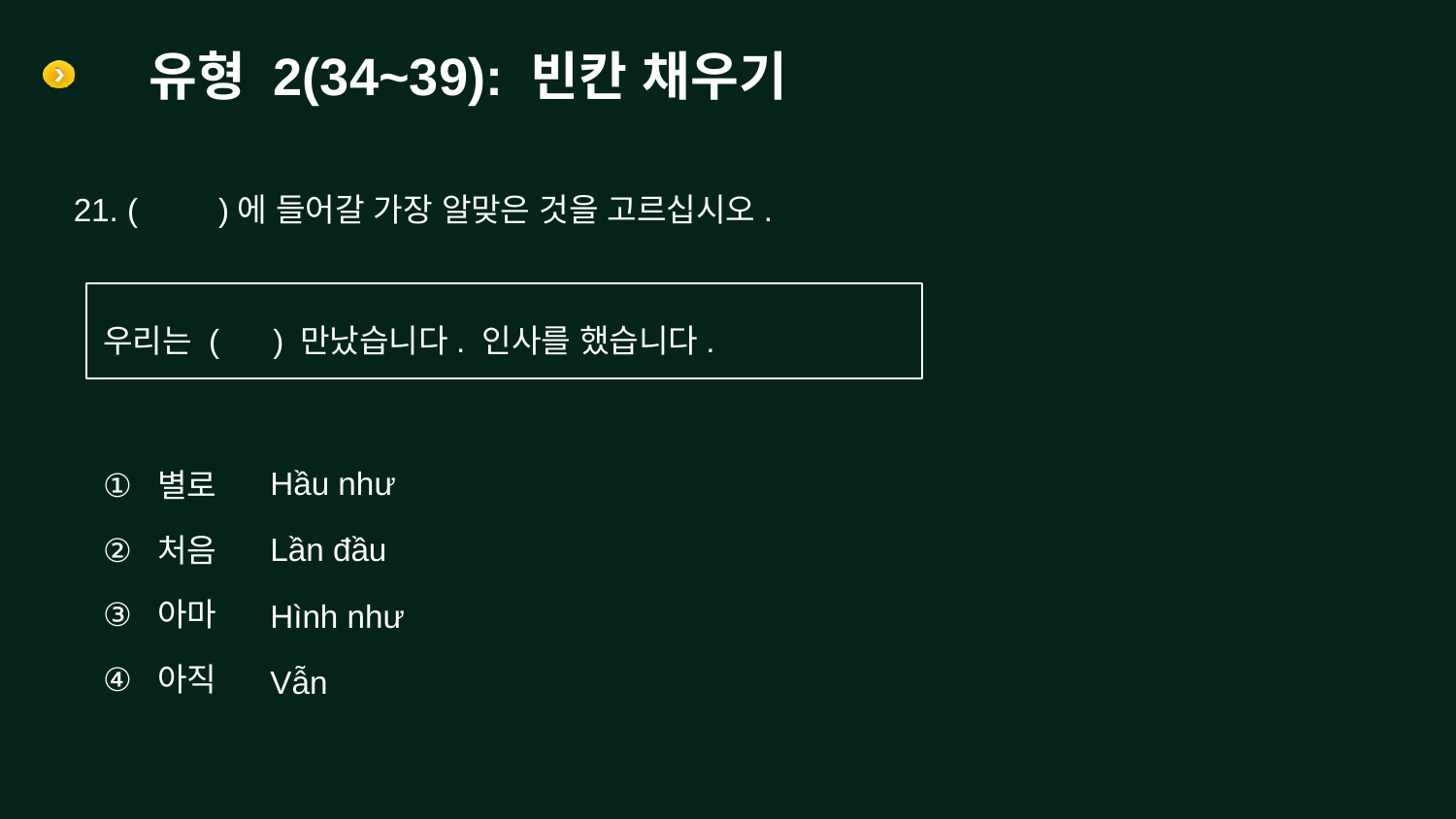

# 유형 2(34~39): 빈칸 채우기
21. (         )에 들어갈 가장 알맞은 것을 고르십시오.
우리는 (      ) 만났습니다. 인사를 했습니다.
별로
처음
아마
아직
Hầu như
Lần đầu
Hình như
Vẫn